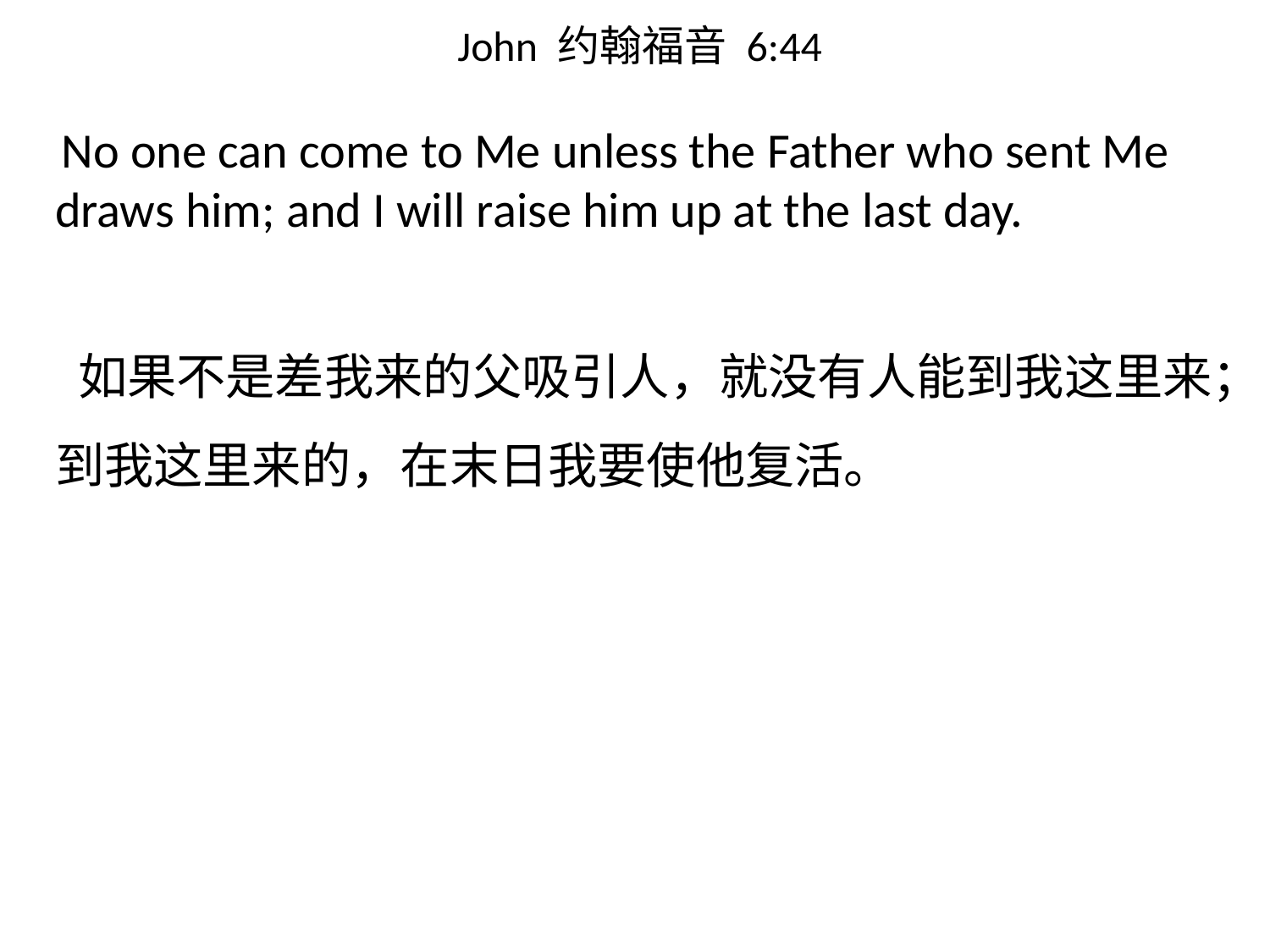

# John 约翰福音 6:44
 No one can come to Me unless the Father who sent Me draws him; and I will raise him up at the last day.

 如果不是差我来的父吸引人，就没有人能到我这里来；到我这里来的，在末日我要使他复活。